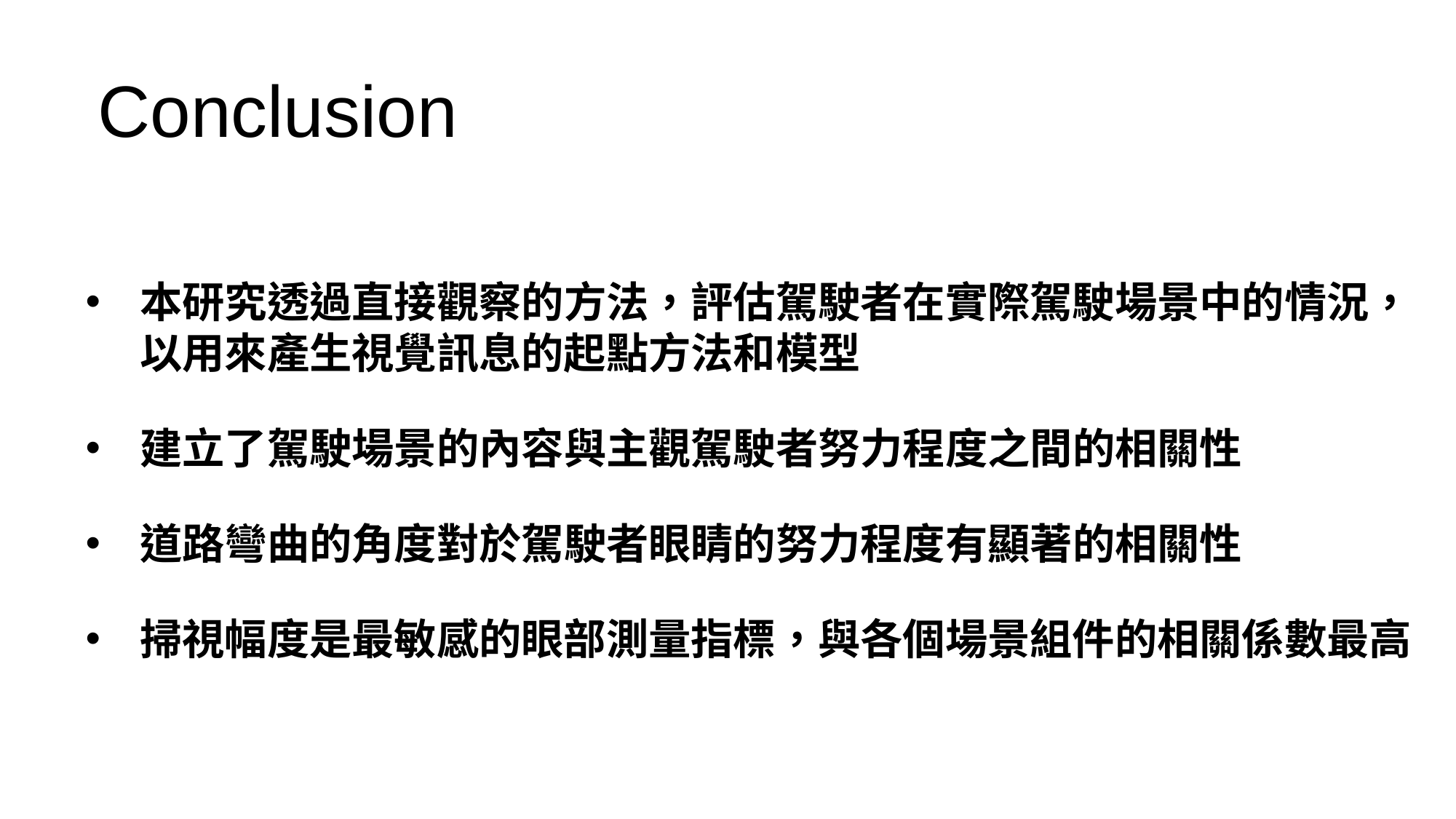

Conclusion
本研究透過直接觀察的方法，評估駕駛者在實際駕駛場景中的情況，以用來產生視覺訊息的起點方法和模型
建立了駕駛場景的內容與主觀駕駛者努力程度之間的相關性
道路彎曲的角度對於駕駛者眼睛的努力程度有顯著的相關性
掃視幅度是最敏感的眼部測量指標，與各個場景組件的相關係數最高